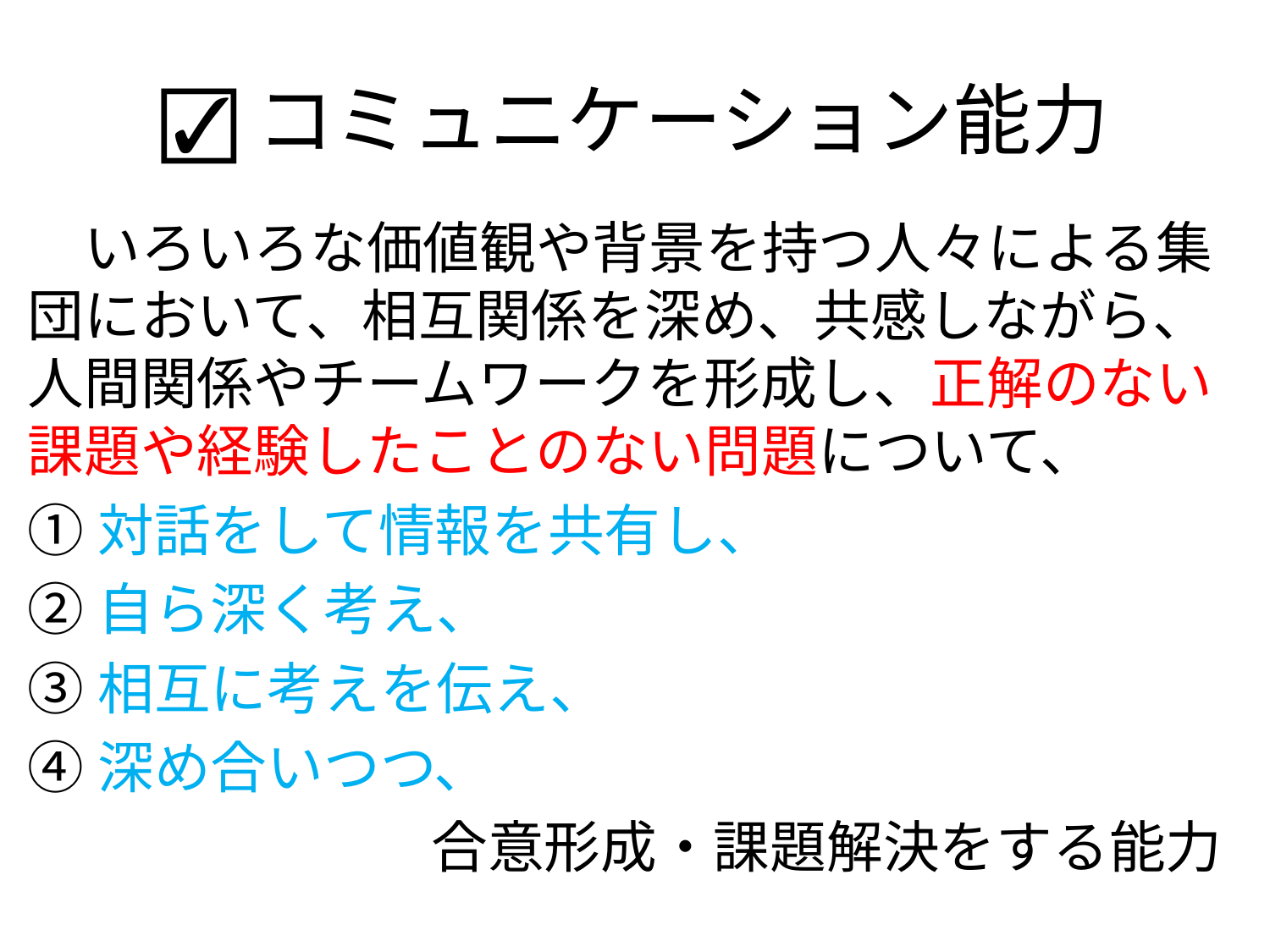

# ☑コミュニケーション能力
　いろいろな価値観や背景を持つ人々による集団において、相互関係を深め、共感しながら、人間関係やチームワークを形成し、正解のない課題や経験したことのない問題について、
①対話をして情報を共有し、
②自ら深く考え、
③相互に考えを伝え、
④深め合いつつ、
合意形成・課題解決をする能力